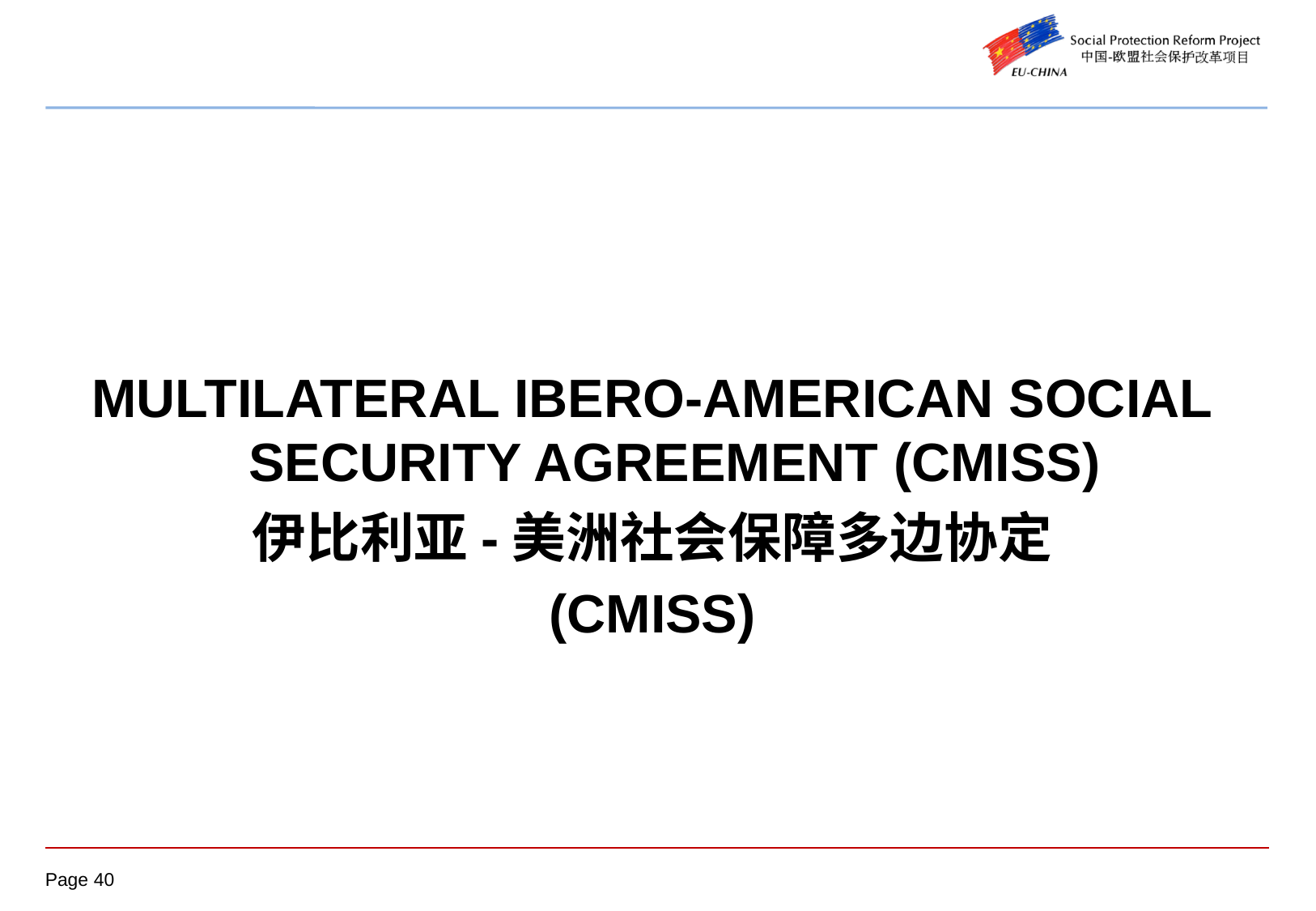

MULTILATERAL IBERO-AMERICAN SOCIAL SECURITY AGREEMENT (CMISS)
伊比利亚-美洲社会保障多边协定
(CMISS)
#